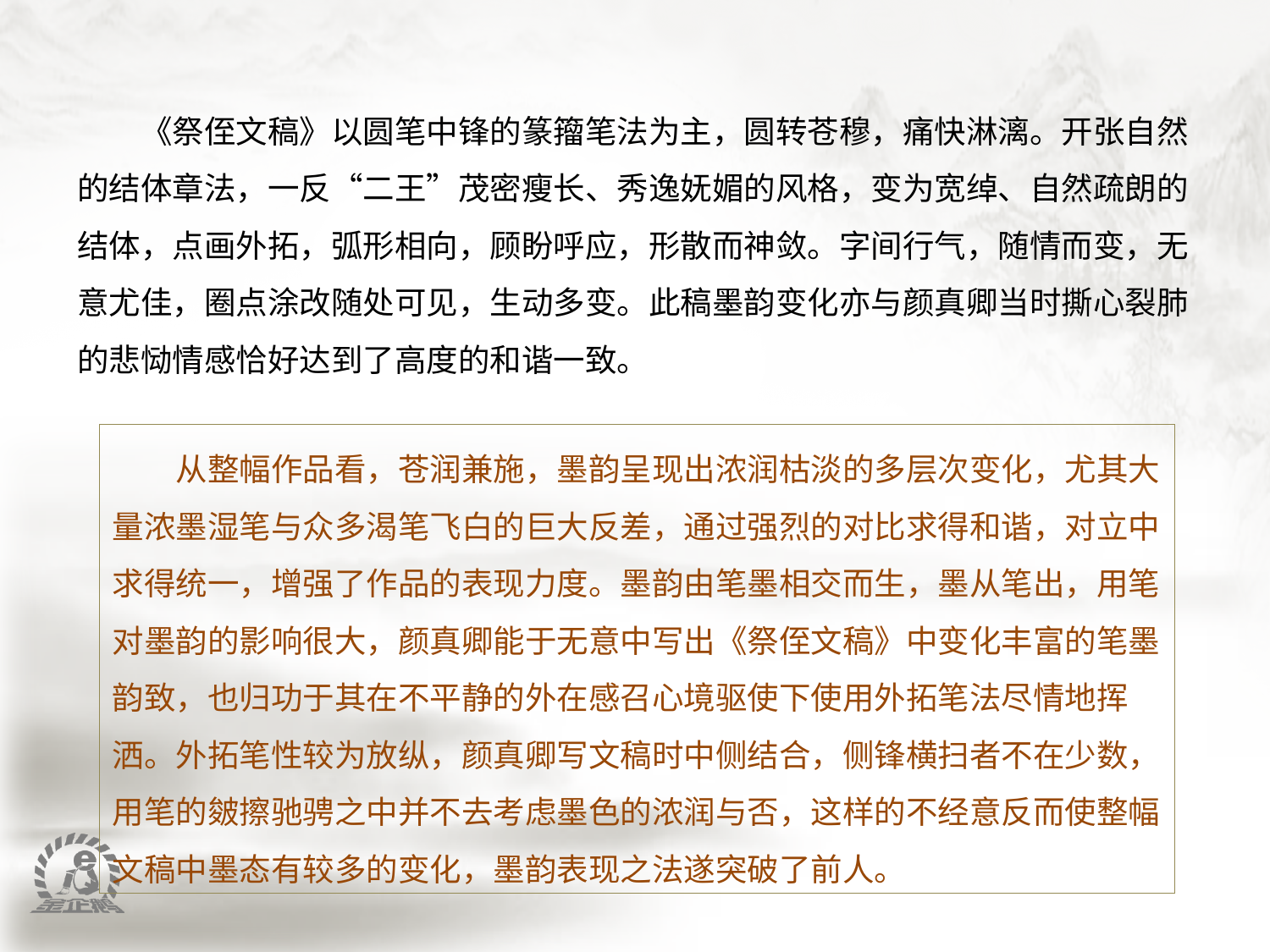

《祭侄文稿》以圆笔中锋的篆籀笔法为主，圆转苍穆，痛快淋漓。开张自然的结体章法，一反“二王”茂密瘦长、秀逸妩媚的风格，变为宽绰、自然疏朗的结体，点画外拓，弧形相向，顾盼呼应，形散而神敛。字间行气，随情而变，无意尤佳，圈点涂改随处可见，生动多变。此稿墨韵变化亦与颜真卿当时撕心裂肺的悲恸情感恰好达到了高度的和谐一致。
从整幅作品看，苍润兼施，墨韵呈现出浓润枯淡的多层次变化，尤其大量浓墨湿笔与众多渴笔飞白的巨大反差，通过强烈的对比求得和谐，对立中求得统一，增强了作品的表现力度。墨韵由笔墨相交而生，墨从笔出，用笔对墨韵的影响很大，颜真卿能于无意中写出《祭侄文稿》中变化丰富的笔墨韵致，也归功于其在不平静的外在感召心境驱使下使用外拓笔法尽情地挥洒。外拓笔性较为放纵，颜真卿写文稿时中侧结合，侧锋横扫者不在少数，用笔的皴擦驰骋之中并不去考虑墨色的浓润与否，这样的不经意反而使整幅文稿中墨态有较多的变化，墨韵表现之法遂突破了前人。